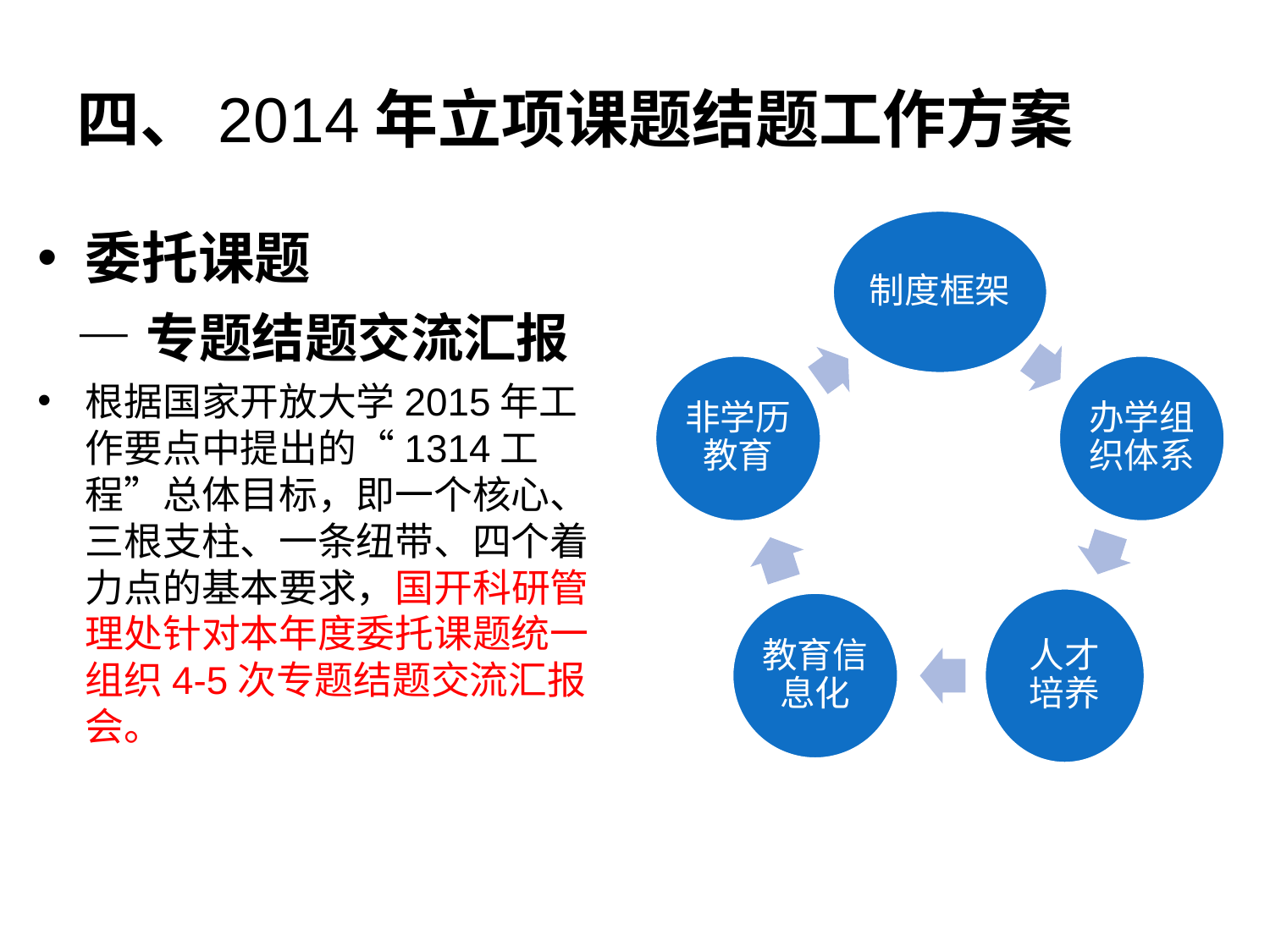

# 四、2014年立项课题结题工作方案
制度框架

办学组织体系

人才 培养

教育信息化

非学历教育

委托课题
   —专题结题交流汇报
根据国家开放大学2015年工作要点中提出的“1314工程”总体目标，即一个核心、三根支柱、一条纽带、四个着力点的基本要求，国开科研管理处针对本年度委托课题统一组织4-5次专题结题交流汇报会。